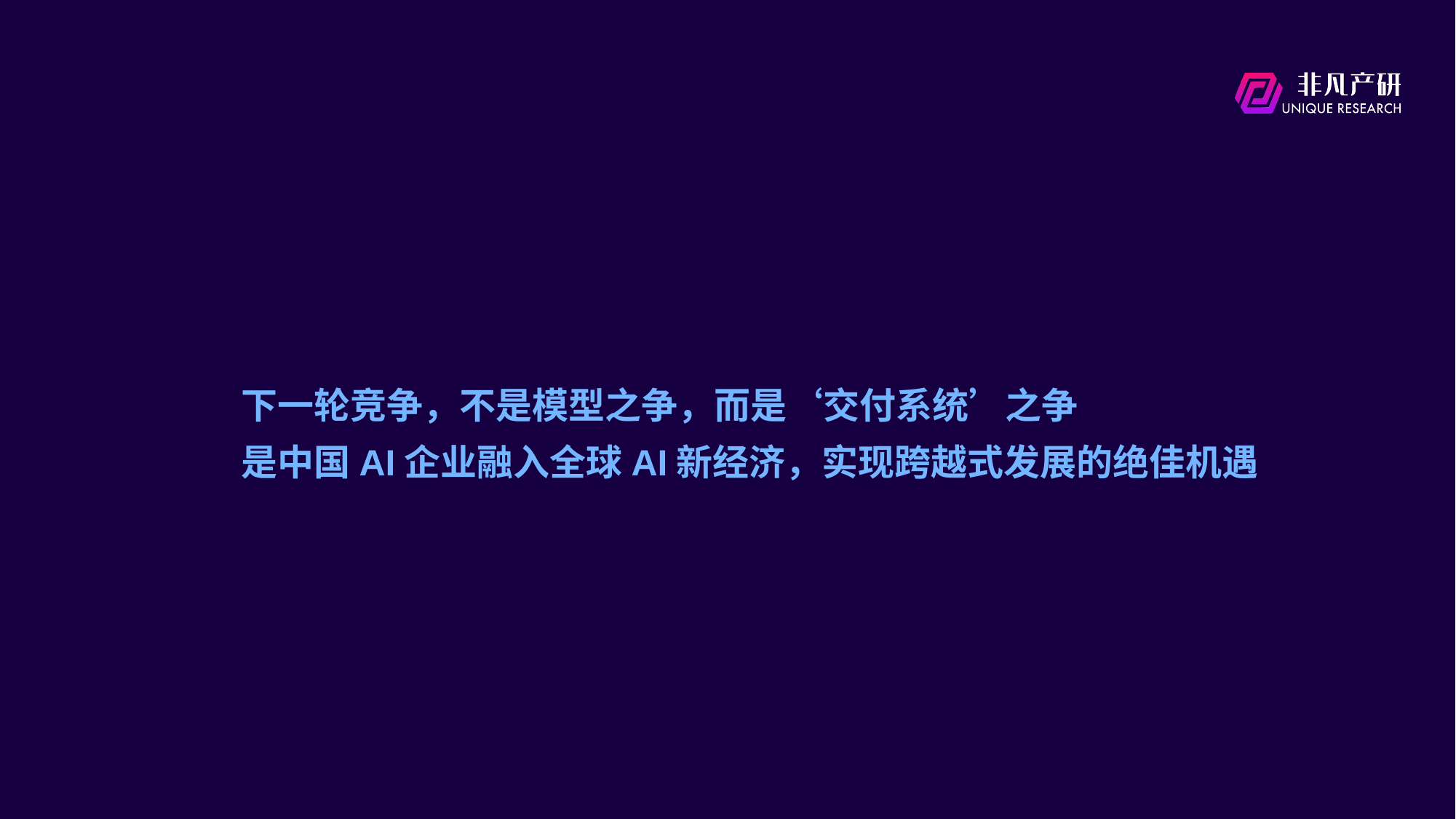

下一轮竞争，不是模型之争，而是‘交付系统’之争
是中国AI企业融入全球AI新经济，实现跨越式发展的绝佳机遇